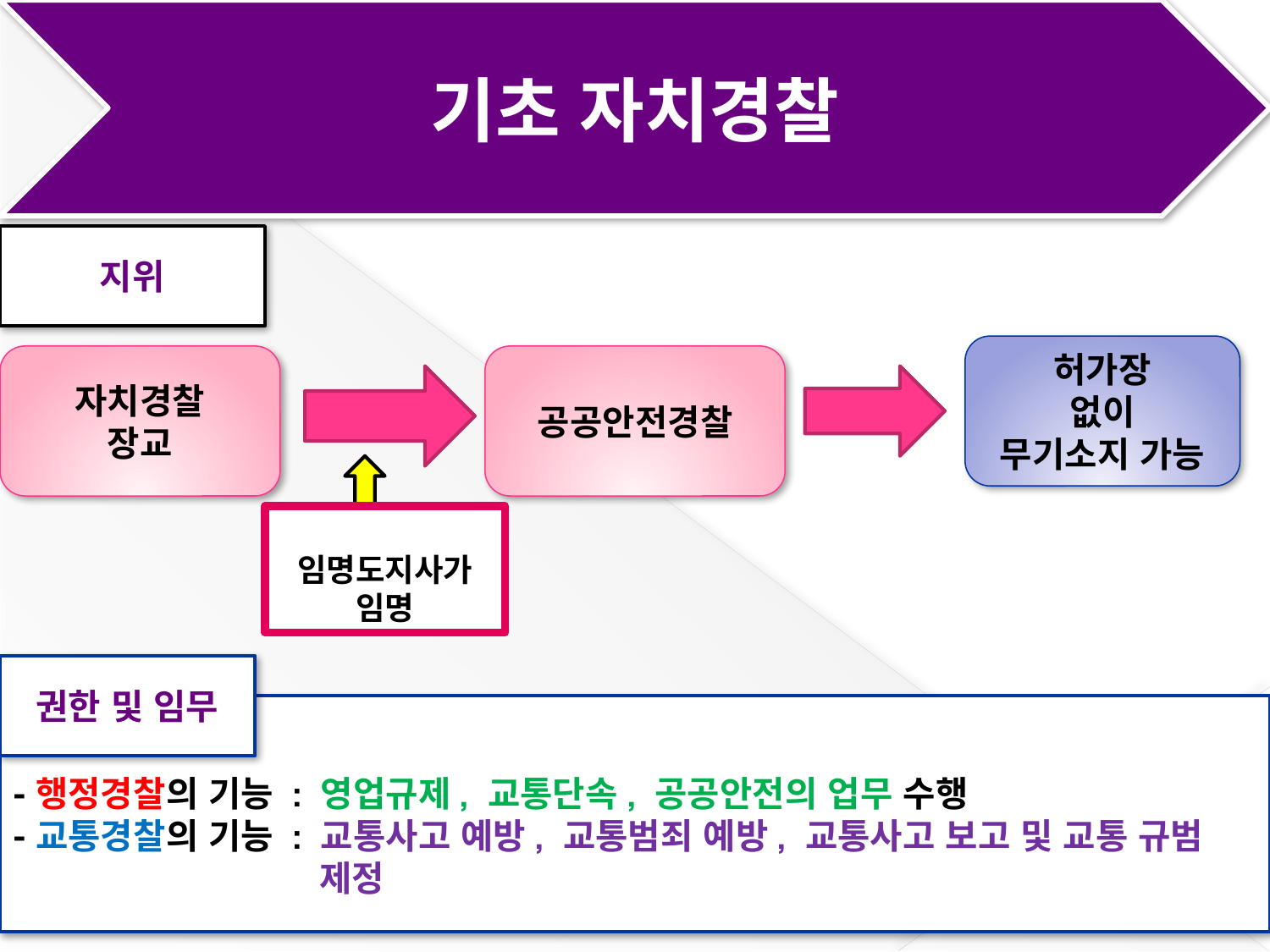

기초 자치경찰
#
지위

허가장
없이
무기소지 가능
자치경찰
장교
공공안전경찰

임명도지사가 임명
권한 및 임무

-행정경찰의 기능 : 영업규제, 교통단속, 공공안전의 업무 수행
-교통경찰의 기능 : 교통사고 예방, 교통범죄 예방, 교통사고 보고 및 교통 규범
                              제정